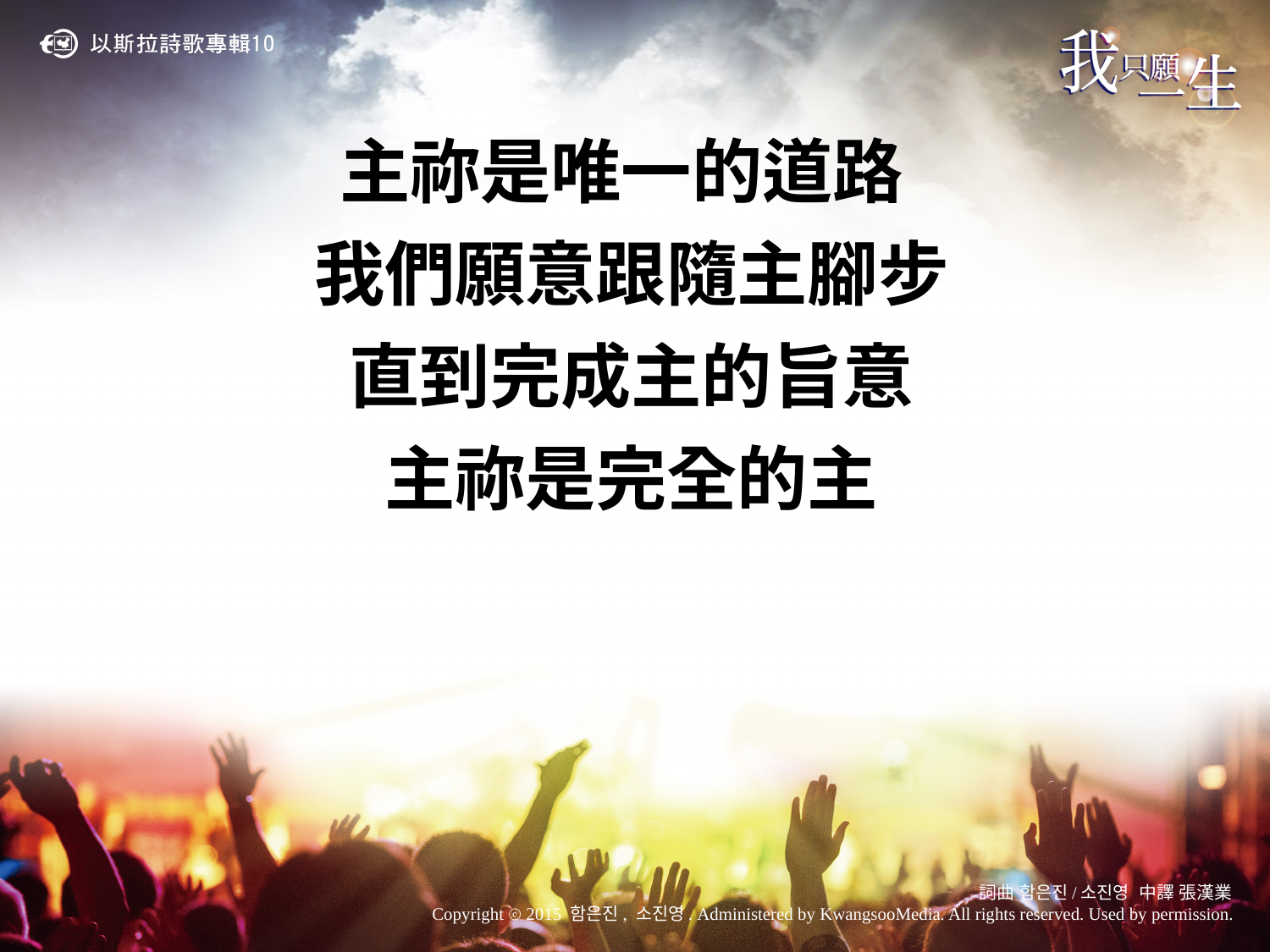

主祢是唯一的道路
我們願意跟隨主腳步
直到完成主的旨意
主祢是完全的主
詞曲 함은진/소진영  中譯 張漢業
Copyright ⓒ 2015 함은진, 소진영. Administered by KwangsooMedia. All rights reserved. Used by permission.